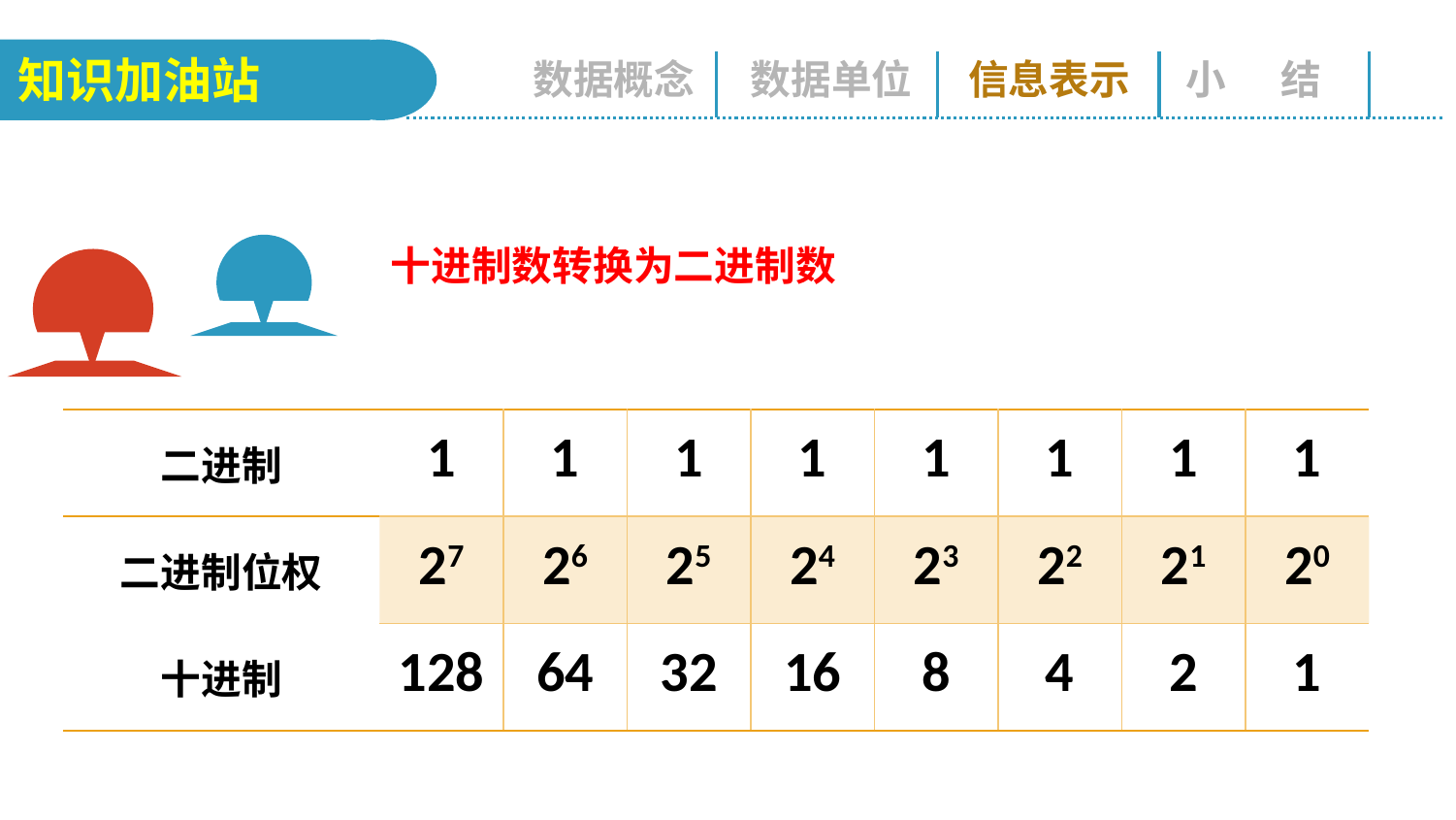

知识加油站
数据概念
数据单位
信息表示
小      结
十进制数转换为二进制数

| 二进制 | 1 | 1 | 1 | 1 | 1 | 1 | 1 | 1 |
| --- | --- | --- | --- | --- | --- | --- | --- | --- |
| 二进制位权 | 27 | 26 | 25 | 24 | 23 | 22 | 21 | 20 |
| 十进制 | 128 | 64 | 32 | 16 | 8 | 4 | 2 | 1 |